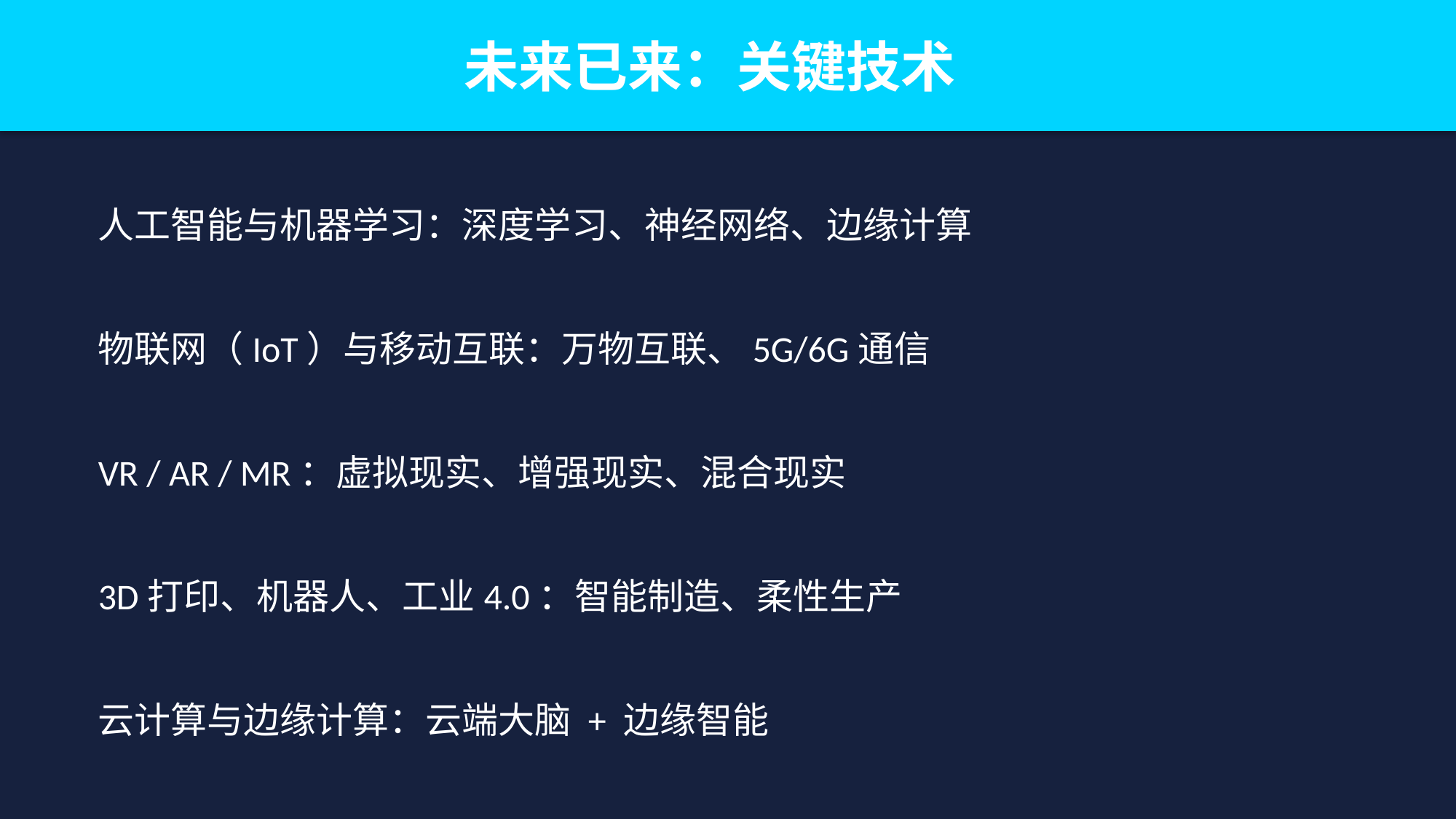

未来已来：关键技术
人工智能与机器学习：深度学习、神经网络、边缘计算

物联网（IoT）与移动互联：万物互联、5G/6G通信

VR / AR / MR：虚拟现实、增强现实、混合现实

3D打印、机器人、工业4.0：智能制造、柔性生产

云计算与边缘计算：云端大脑 + 边缘智能